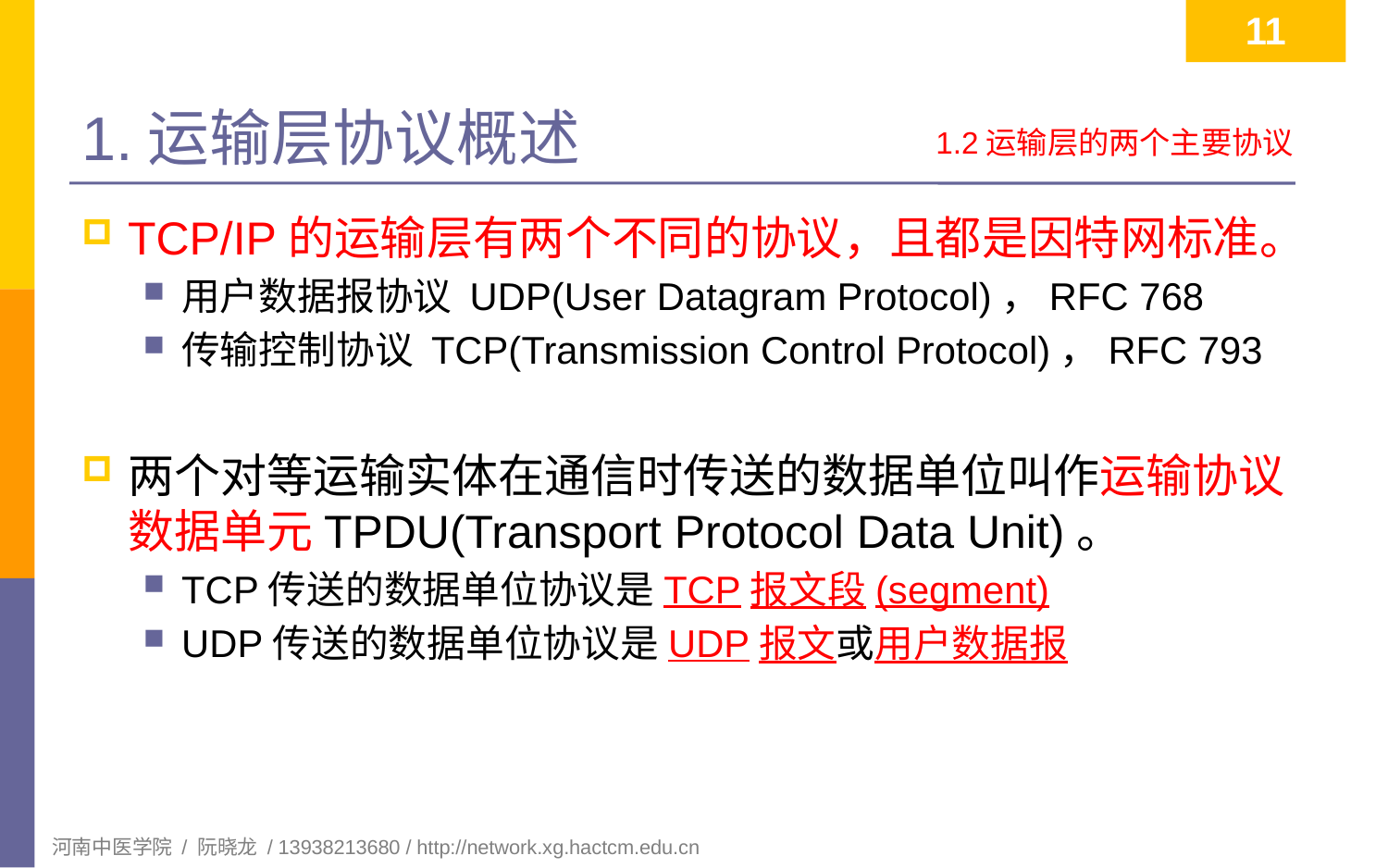

11
# 1.运输层协议概述
1.2运输层的两个主要协议
TCP/IP的运输层有两个不同的协议，且都是因特网标准。
用户数据报协议 UDP(User Datagram Protocol)，RFC 768
传输控制协议 TCP(Transmission Control Protocol)，RFC 793

两个对等运输实体在通信时传送的数据单位叫作运输协议数据单元TPDU(Transport Protocol Data Unit)。
TCP传送的数据单位协议是TCP报文段(segment)
UDP传送的数据单位协议是UDP报文或用户数据报